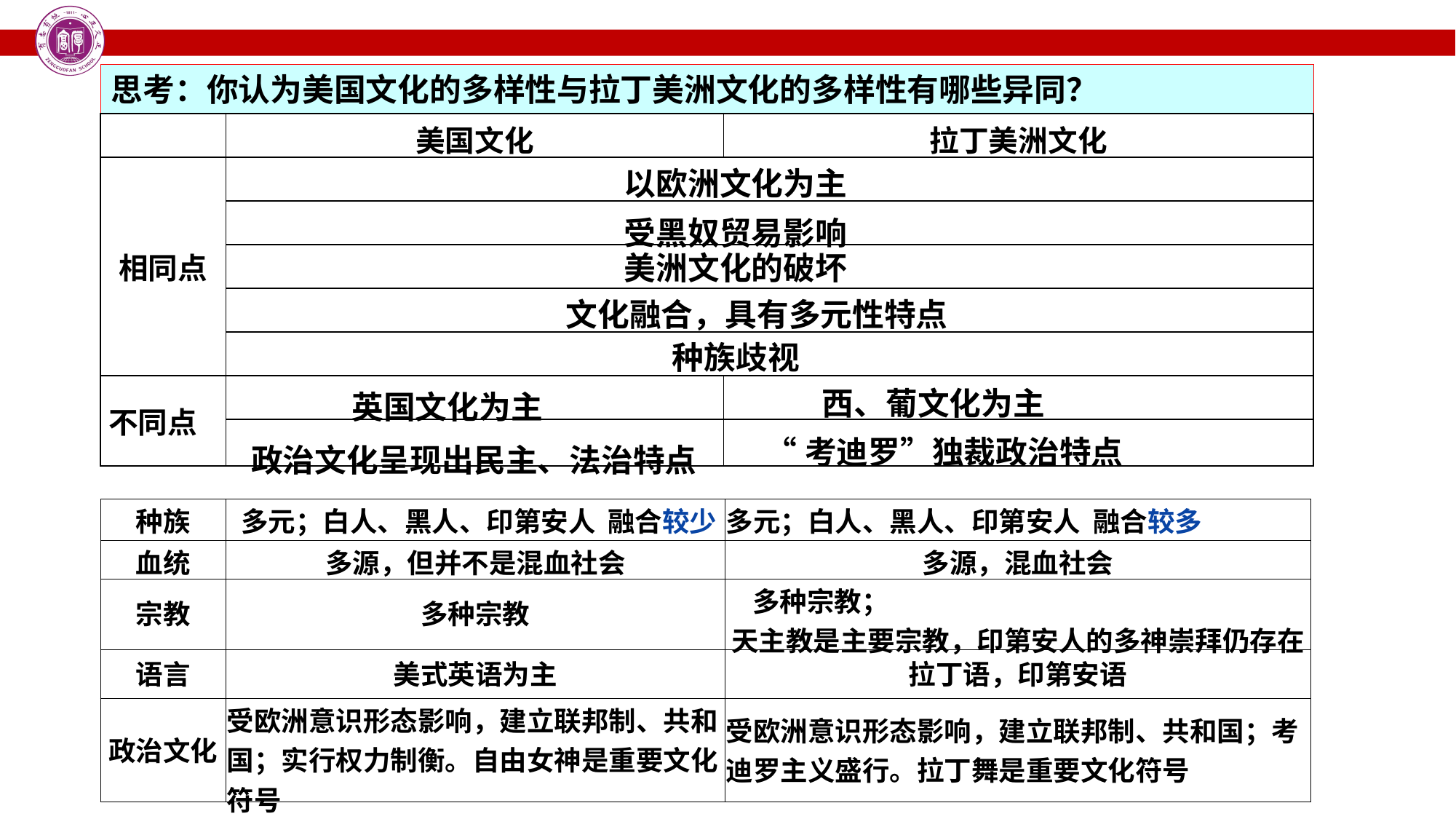

思考：你认为美国文化的多样性与拉丁美洲文化的多样性有哪些异同？
|  | 美国文化 | 拉丁美洲文化 |
| --- | --- | --- |
| 相同点 |  |  |
|  |  |  |
|  |  |  |
|  |  |  |
|  |  |  |
| 不同点 |  |  |
|  |  |  |
以欧洲文化为主
受黑奴贸易影响
美洲文化的破坏
文化融合，具有多元性特点
种族歧视
西、葡文化为主
英国文化为主
“考迪罗”独裁政治特点
政治文化呈现出民主、法治特点
| 种族 | 多元；白人、黑人、印第安人 融合较少 | 多元；白人、黑人、印第安人 融合较多 |
| --- | --- | --- |
| 血统 | 多源，但并不是混血社会 | 多源，混血社会 |
| 宗教 | 多种宗教 | 多种宗教； 天主教是主要宗教，印第安人的多神崇拜仍存在 |
| 语言 | 美式英语为主 | 拉丁语，印第安语 |
| 政治文化 | 受欧洲意识形态影响，建立联邦制、共和国；实行权力制衡。自由女神是重要文化符号 | 受欧洲意识形态影响，建立联邦制、共和国；考迪罗主义盛行。拉丁舞是重要文化符号 |